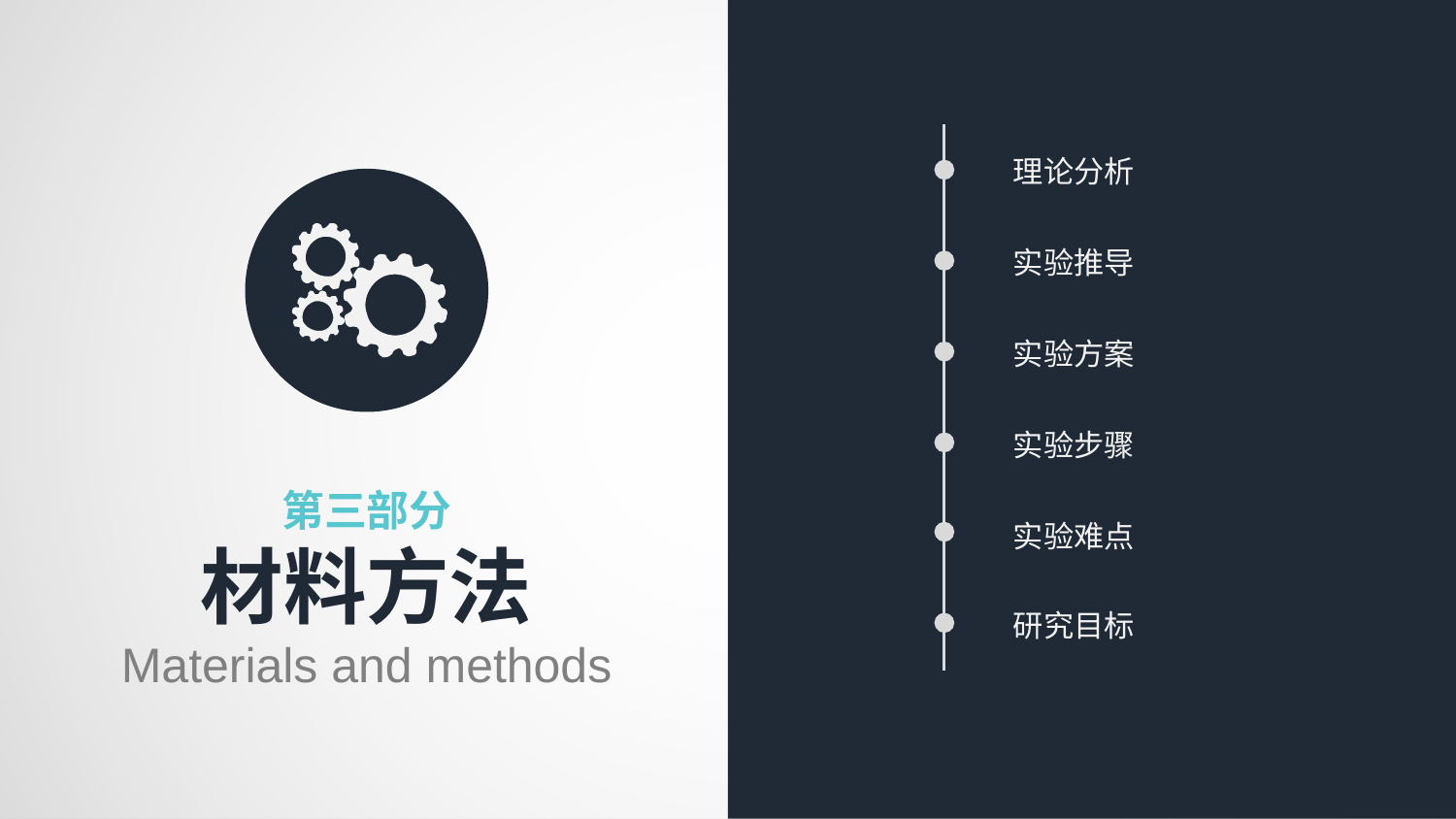

理论分析

实验推导
实验方案
实验步骤
第三部分
实验难点
材料方法
Materials and methods
研究目标